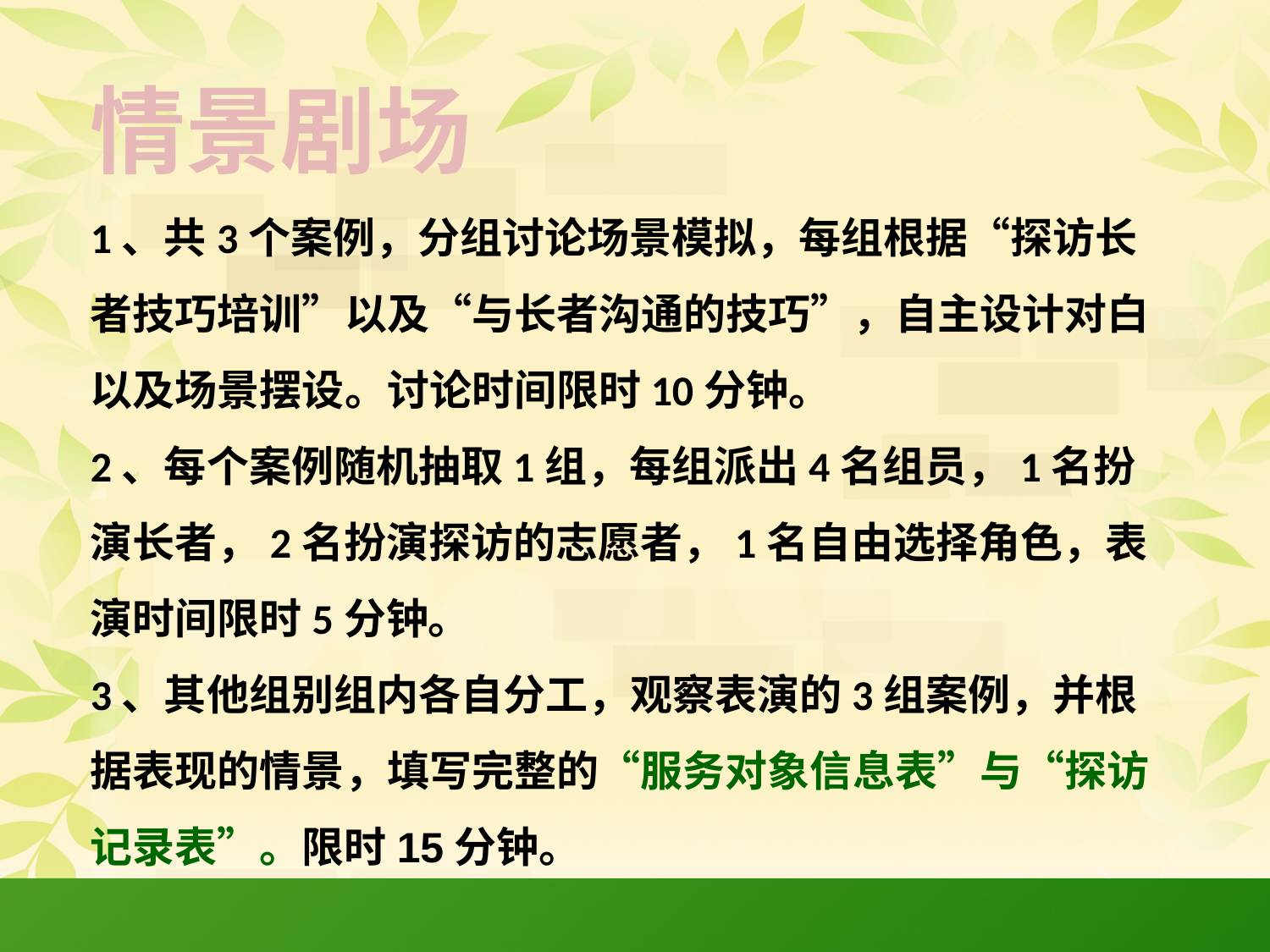

# 情景剧场 1、共3个案例，分组讨论场景模拟，每组根据“探访长者技巧培训”以及“与长者沟通的技巧”，自主设计对白以及场景摆设。讨论时间限时10分钟。 2、每个案例随机抽取1组，每组派出4名组员，1名扮演长者，2名扮演探访的志愿者，1名自由选择角色，表演时间限时5分钟。 3、其他组别组内各自分工，观察表演的3组案例，并根据表现的情景，填写完整的“服务对象信息表”与“探访记录表”。限时15分钟。